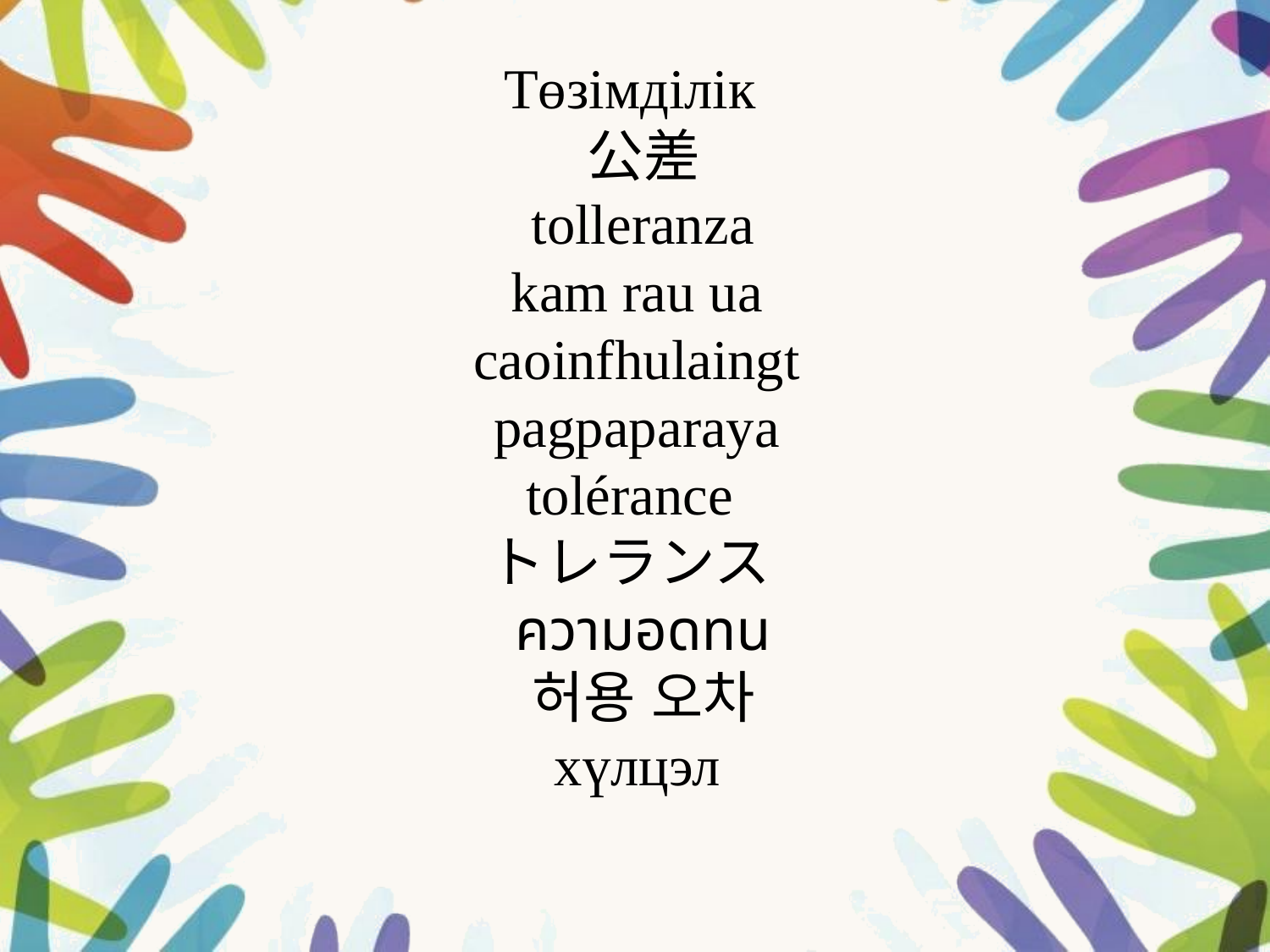

Төзімділік
 公差
 tolleranza
 kam rau ua
 caoinfhulaingt
 pagpaparaya
 tolérance
トレランス
 ความอดทน
 허용 오차
 хүлцэл